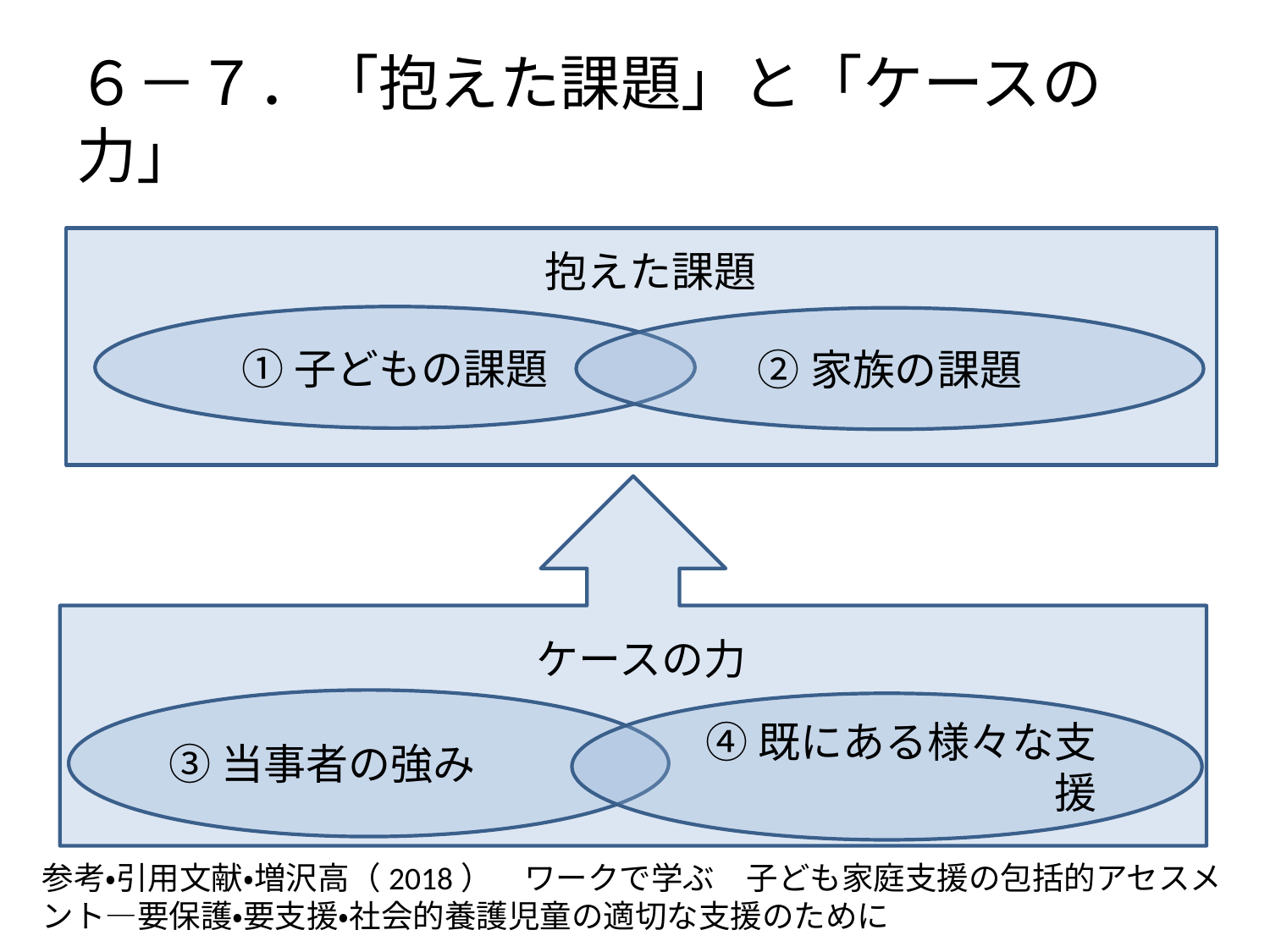

# ６－７．「抱えた課題」と「ケースの力」

抱えた課題
①子どもの課題
②家族の課題

ケースの力
③当事者の強み
④既にある様々な支援
参考・引用文献・増沢高（2018）　ワークで学ぶ　子ども家庭支援の包括的アセスメント―要保護・要支援・社会的養護児童の適切な支援のために